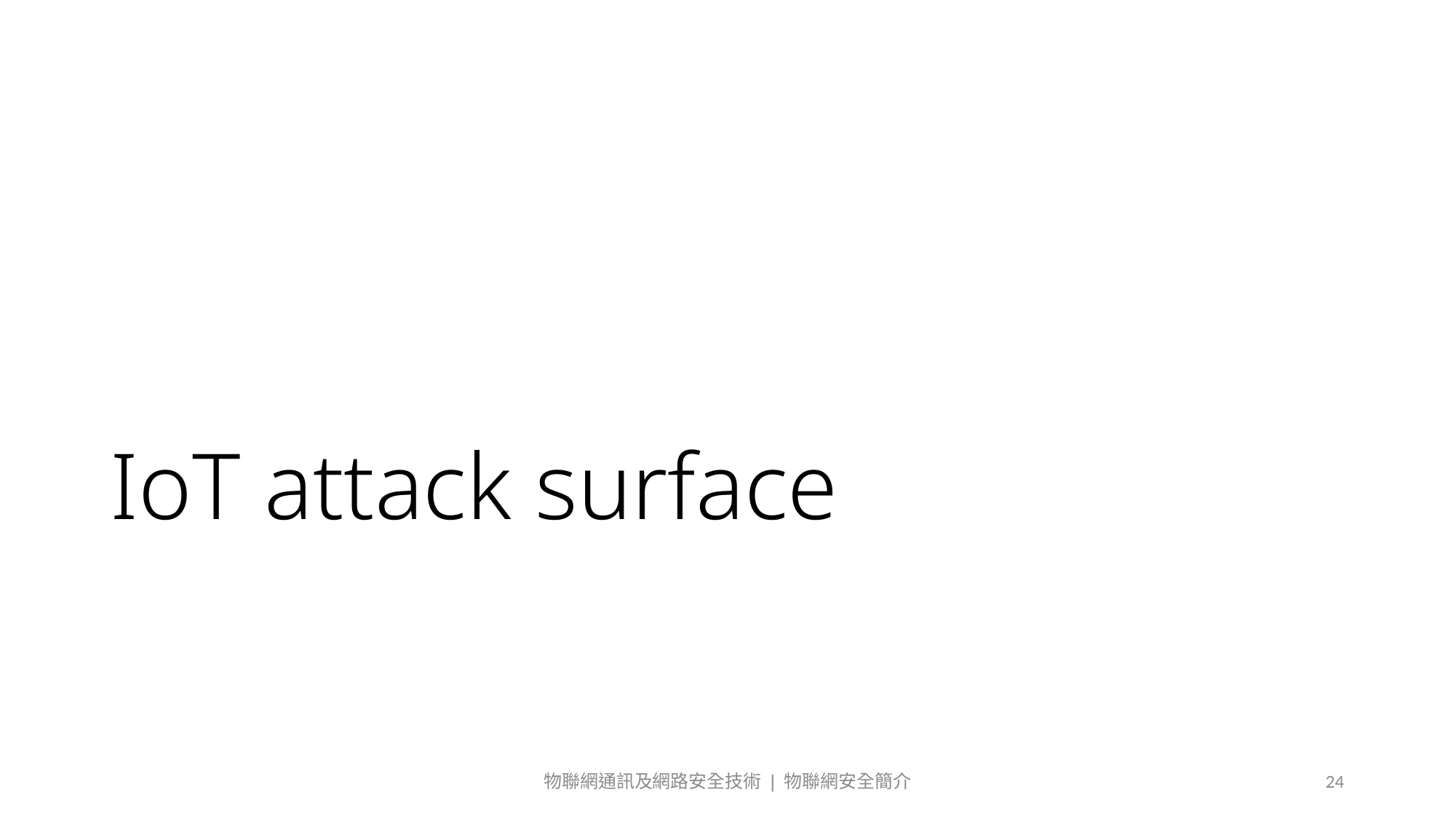

# IoT attack surface

物聯網通訊及網路安全技術 | 物聯網安全簡介
24